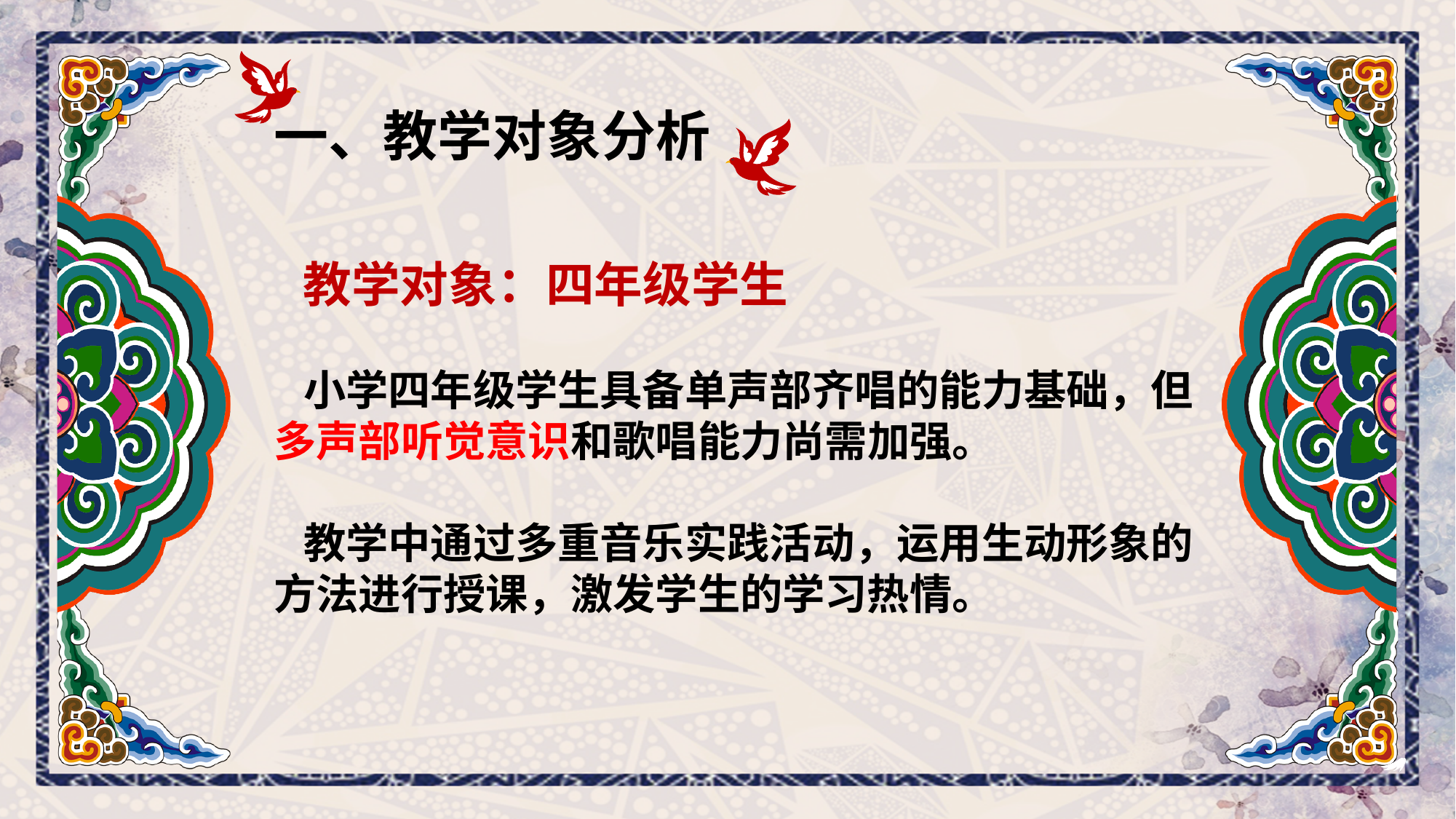

一、教学对象分析

  教学对象：四年级学生

  小学四年级学生具备单声部齐唱的能力基础，但多声部听觉意识和歌唱能力尚需加强。

  教学中通过多重音乐实践活动，运用生动形象的方法进行授课，激发学生的学习热情。